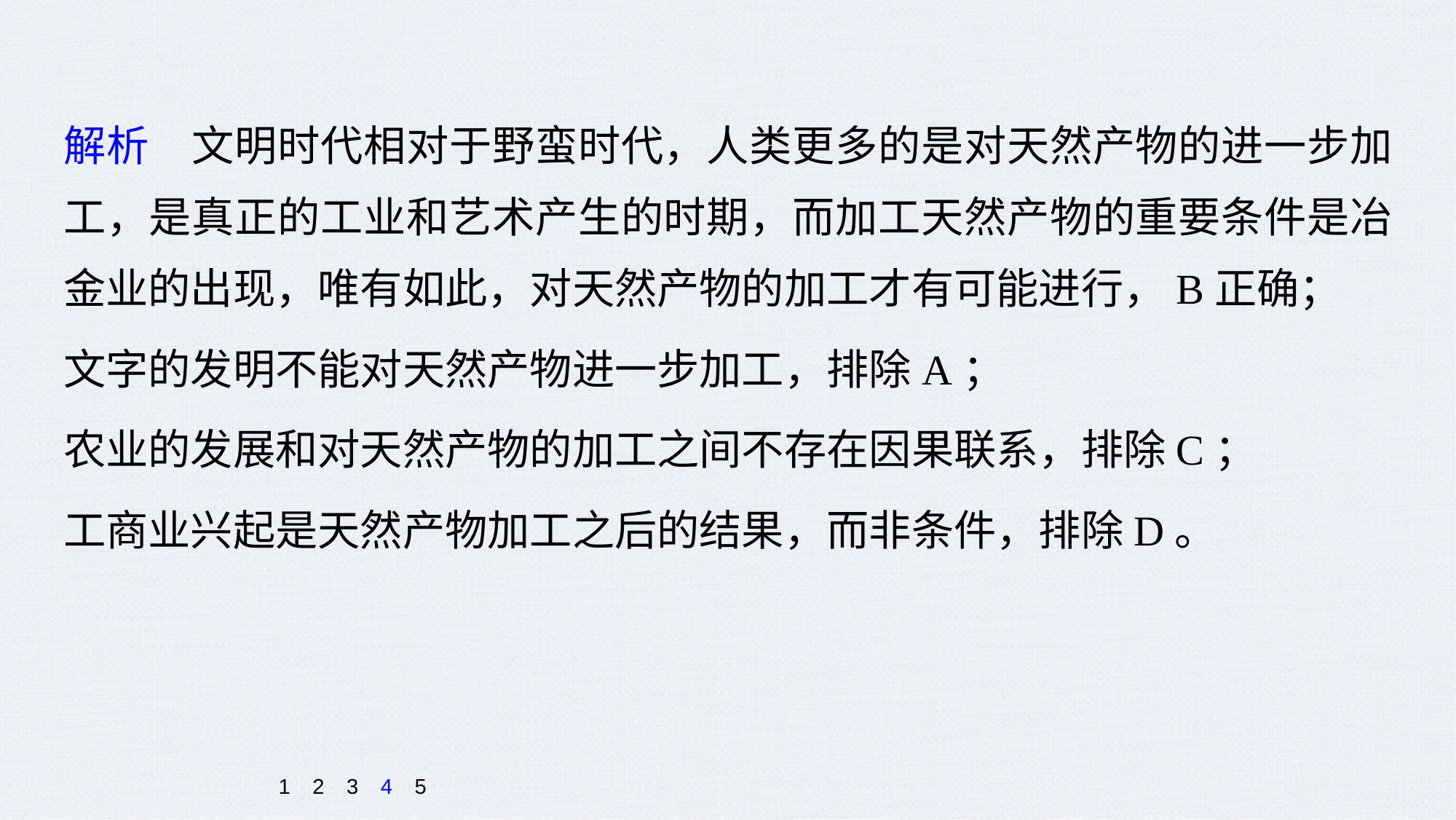

解析　文明时代相对于野蛮时代，人类更多的是对天然产物的进一步加工，是真正的工业和艺术产生的时期，而加工天然产物的重要条件是冶金业的出现，唯有如此，对天然产物的加工才有可能进行，B正确；
文字的发明不能对天然产物进一步加工，排除A；
农业的发展和对天然产物的加工之间不存在因果联系，排除C；
工商业兴起是天然产物加工之后的结果，而非条件，排除D。
1
2
3
4
5